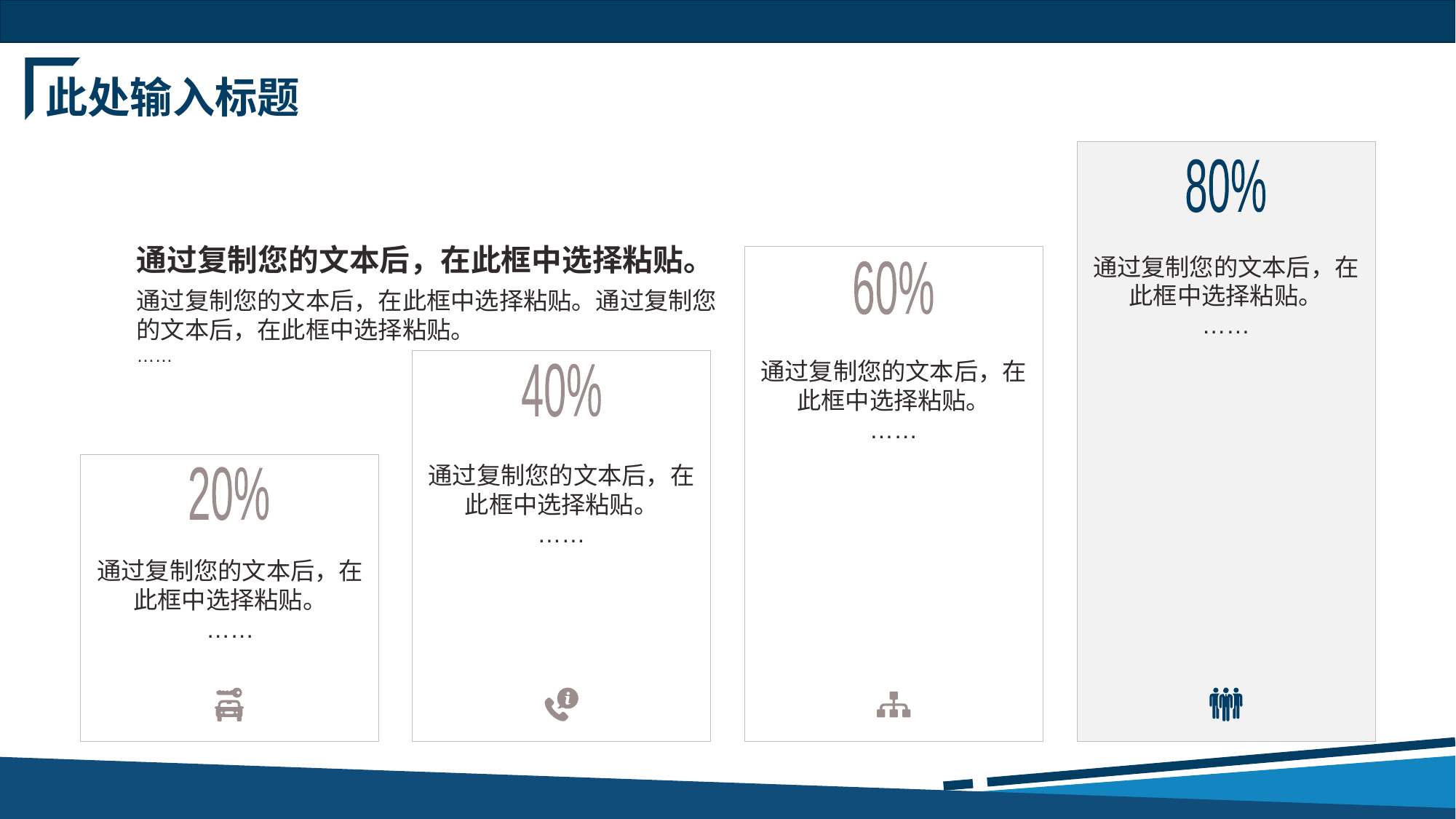

此处输入标题

80%

通过复制您的文本后，在此框中选择粘贴。
……
60%

通过复制您的文本后，在此框中选择粘贴。
……
40%

通过复制您的文本后，在此框中选择粘贴。
……
20%
通过复制您的文本后，在此框中选择粘贴。
……

通过复制您的文本后，在此框中选择粘贴。
通过复制您的文本后，在此框中选择粘贴。通过复制您的文本后，在此框中选择粘贴。
……